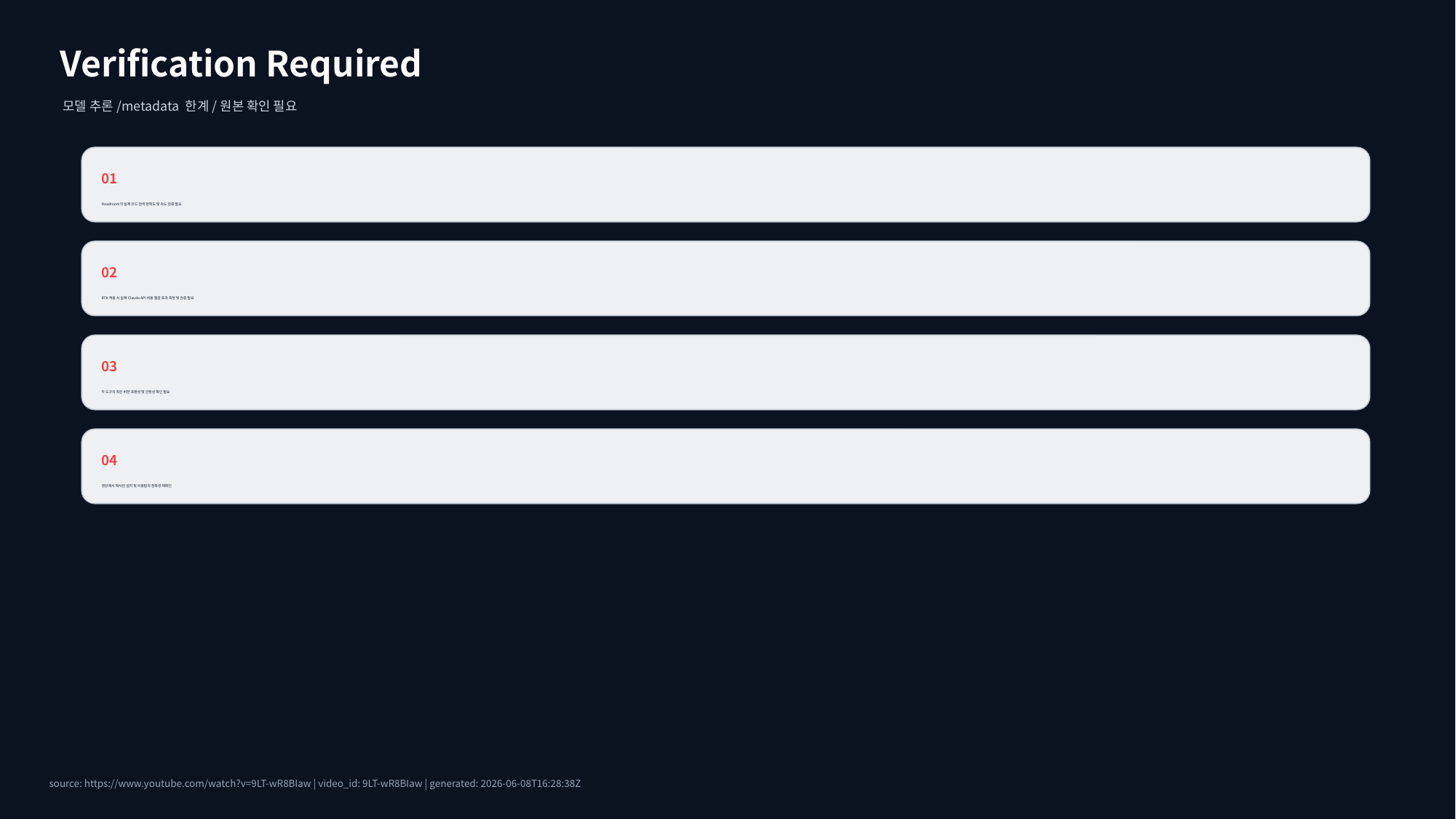

Verification Required
모델 추론/metadata 한계/원본 확인 필요

01
Headroom의 실제 코드 검색 정확도 및 속도 검증 필요

02
RTK 적용 시 실제 Claude API 비용 절감 효과 측정 및 검증 필요

03
두 도구의 최신 버전 호환성 및 안정성 확인 필요

04
영상에서 제시된 설치 및 사용법의 정확성 재확인
source: https://www.youtube.com/watch?v=9LT-wR8BIaw | video_id: 9LT-wR8BIaw | generated: 2026-06-08T16:28:38Z